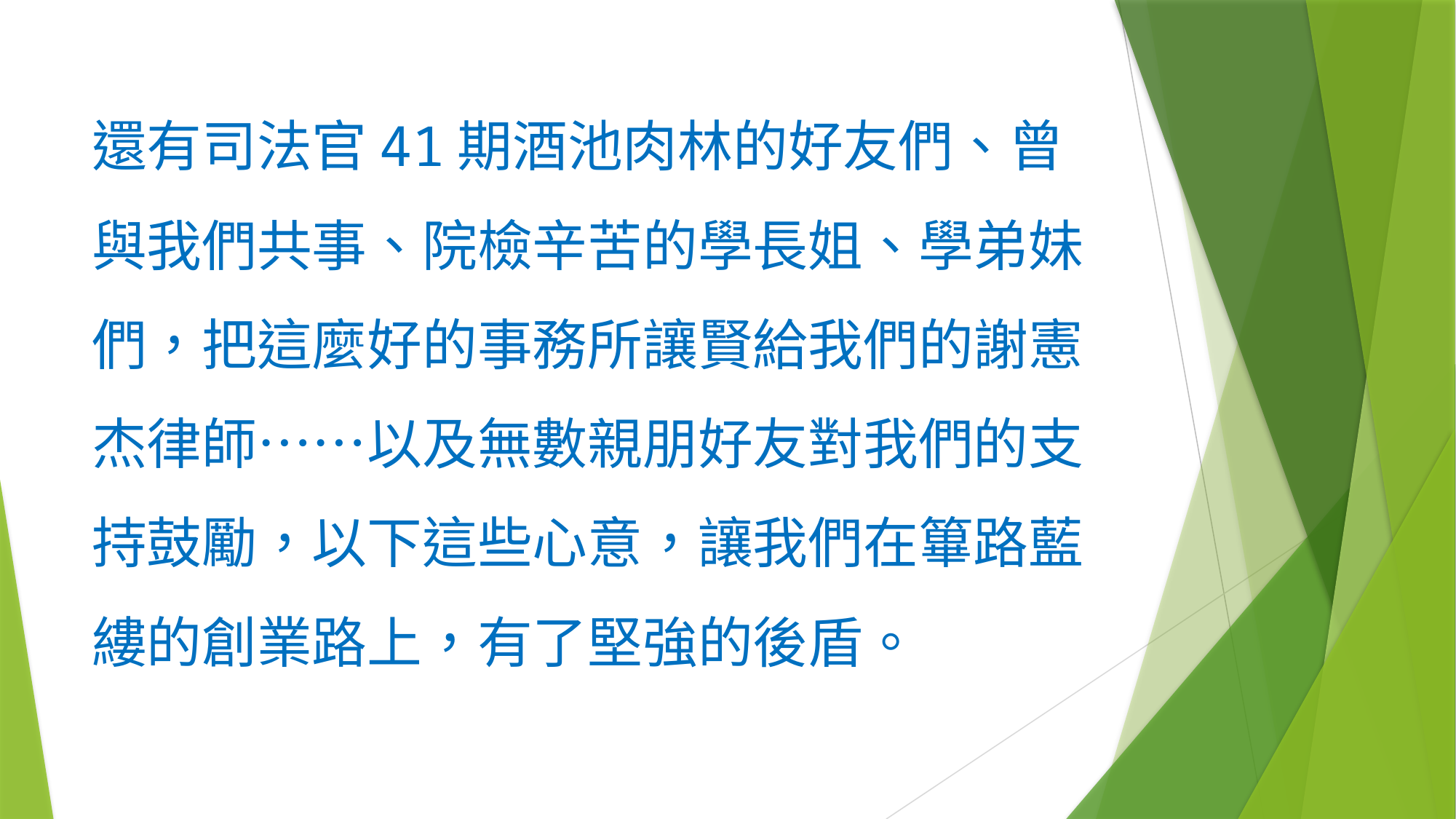

#
還有司法官41期酒池肉林的好友們、曾與我們共事、院檢辛苦的學長姐、學弟妹們，把這麼好的事務所讓賢給我們的謝憲杰律師……以及無數親朋好友對我們的支持鼓勵，以下這些心意，讓我們在篳路藍縷的創業路上，有了堅強的後盾。